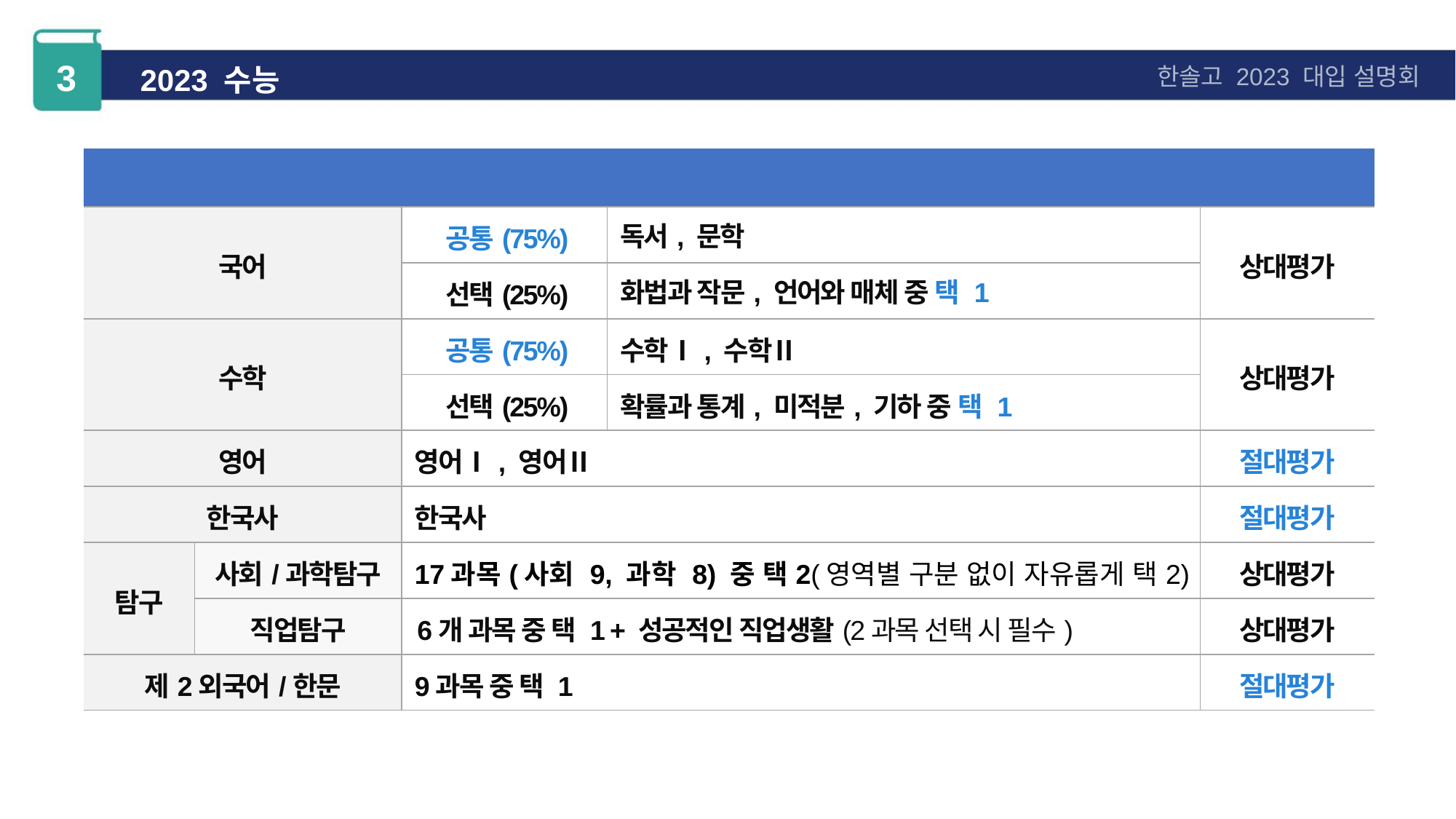

3
2023 수능
한솔고 2023 대입 설명회
| 구분 |  | 수능 출제 영역 |  | 평가 방식 |
| --- | --- | --- | --- | --- |
| 국어 |  | 공통(75%) | 독서, 문학 | 상대평가 |
|  |  | 선택(25%) | 화법과 작문, 언어와 매체 중 택 1 |  |
| 수학 |  | 공통(75%) | 수학Ⅰ, 수학Ⅱ | 상대평가 |
|  |  | 선택(25%) | 확률과 통계, 미적분, 기하 중 택 1 |  |
| 영어 |  | 영어Ⅰ, 영어Ⅱ |  | 절대평가 |
| 한국사 |  | 한국사 |  | 절대평가 |
| 탐구 | 사회/과학탐구 | 17과목(사회 9, 과학 8) 중 택2(영역별 구분 없이 자유롭게 택2) |  | 상대평가 |
|  | 직업탐구 | 6개 과목 중 택 1 + 성공적인 직업생활(2과목 선택 시 필수) |  | 상대평가 |
| 제2외국어/한문 |  | 9과목 중 택 1 |  | 절대평가 |